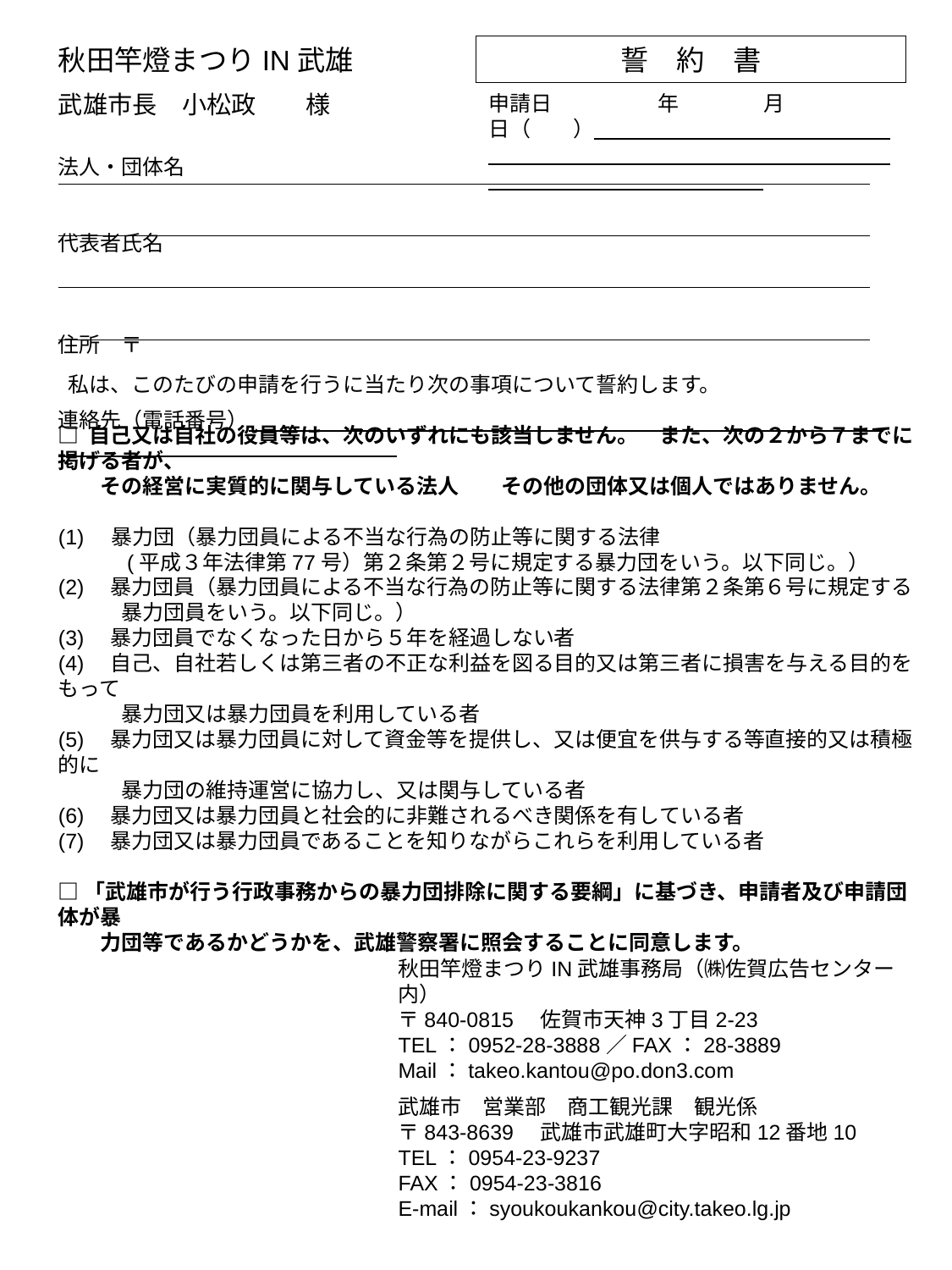

秋田竿燈まつりIN武雄
誓　約　書
武雄市長　小松政　　様
申請日　　　　　年　　　　月　　　　　日（　　）
法人・団体名

代表者氏名

住所　〒

連絡先（電話番号）
 私は、このたびの申請を行うに当たり次の事項について誓約します。

□ 自己又は自社の役員等は、次のいずれにも該当しません。　また、次の２から７までに掲げる者が、
　　その経営に実質的に関与している法人　　その他の団体又は個人ではありません。

　暴力団（暴力団員による不当な行為の防止等に関する法律
　　　(平成３年法律第77号）第２条第２号に規定する暴力団をいう。以下同じ。）
(2)　暴力団員（暴力団員による不当な行為の防止等に関する法律第２条第６号に規定する
　　　暴力団員をいう。以下同じ。）
(3)　暴力団員でなくなった日から５年を経過しない者
(4)　自己、自社若しくは第三者の不正な利益を図る目的又は第三者に損害を与える目的をもって
　　　暴力団又は暴力団員を利用している者
(5)　暴力団又は暴力団員に対して資金等を提供し、又は便宜を供与する等直接的又は積極的に
　　　暴力団の維持運営に協力し、又は関与している者
(6)　暴力団又は暴力団員と社会的に非難されるべき関係を有している者
(7)　暴力団又は暴力団員であることを知りながらこれらを利用している者

□「武雄市が行う行政事務からの暴力団排除に関する要綱」に基づき、申請者及び申請団体が暴
　　力団等であるかどうかを、武雄警察署に照会することに同意します。

秋田竿燈まつりIN武雄事務局（㈱佐賀広告センター内）
〒840-0815　佐賀市天神3丁目2-23
TEL：0952-28-3888／FAX：28-3889
Mail：takeo.kantou@po.don3.com
武雄市　営業部　商工観光課　観光係
〒843-8639　武雄市武雄町大字昭和12番地10
TEL：0954-23-9237
FAX：0954-23-3816
E-mail：syoukoukankou@city.takeo.lg.jp